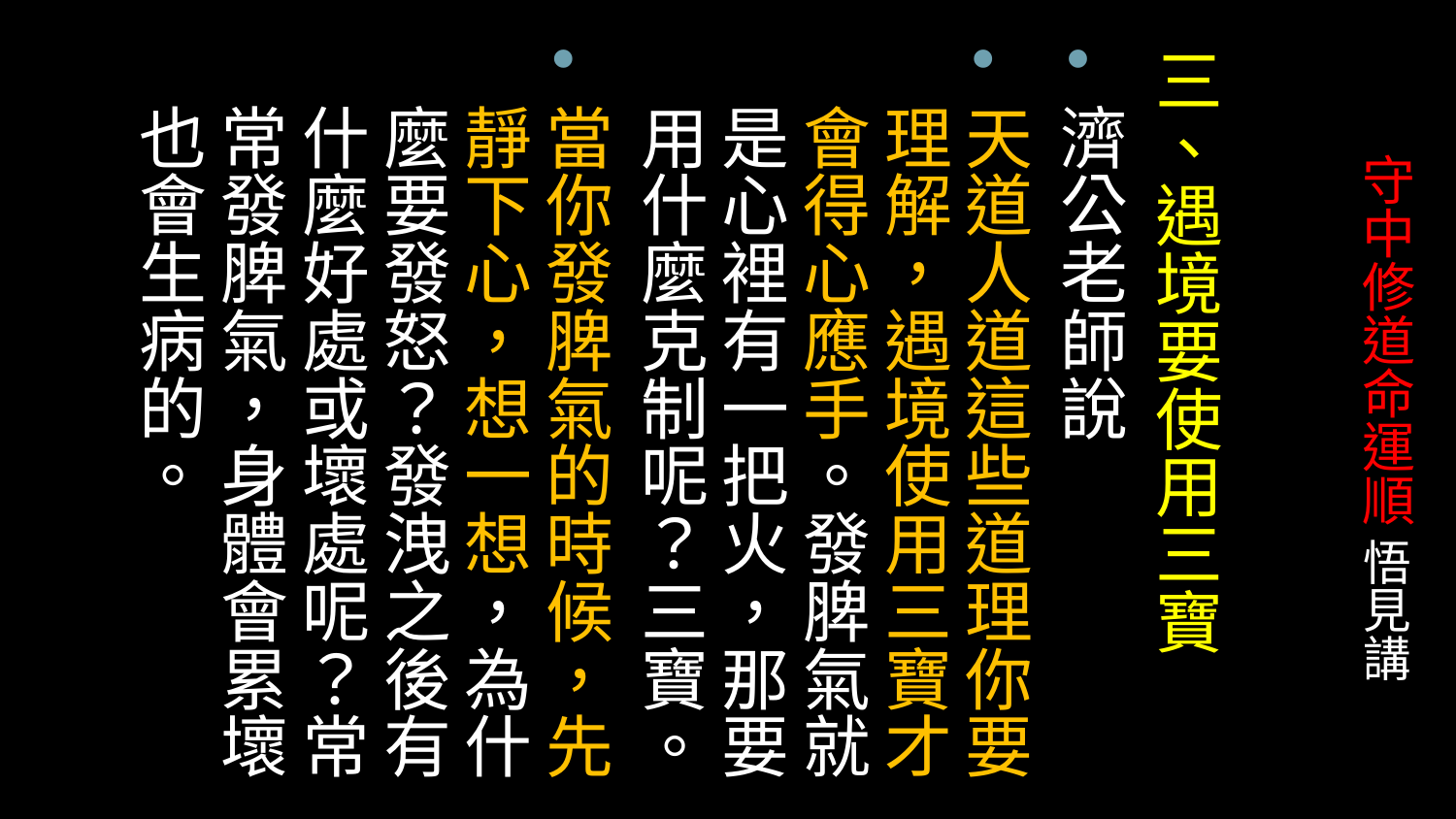

三、遇境要使用三寶
濟公老師說
天道人道這些道理你要理解，遇境使用三寶才會得心應手。發脾氣就是心裡有一把火，那要用什麼克制呢？三寶。
當你發脾氣的時候，先靜下心，想一想，為什麼要發怒？發洩之後有什麼好處或壞處呢？常常發脾氣，身體會累壞也會生病的。

# 守中修道命運順 悟見講